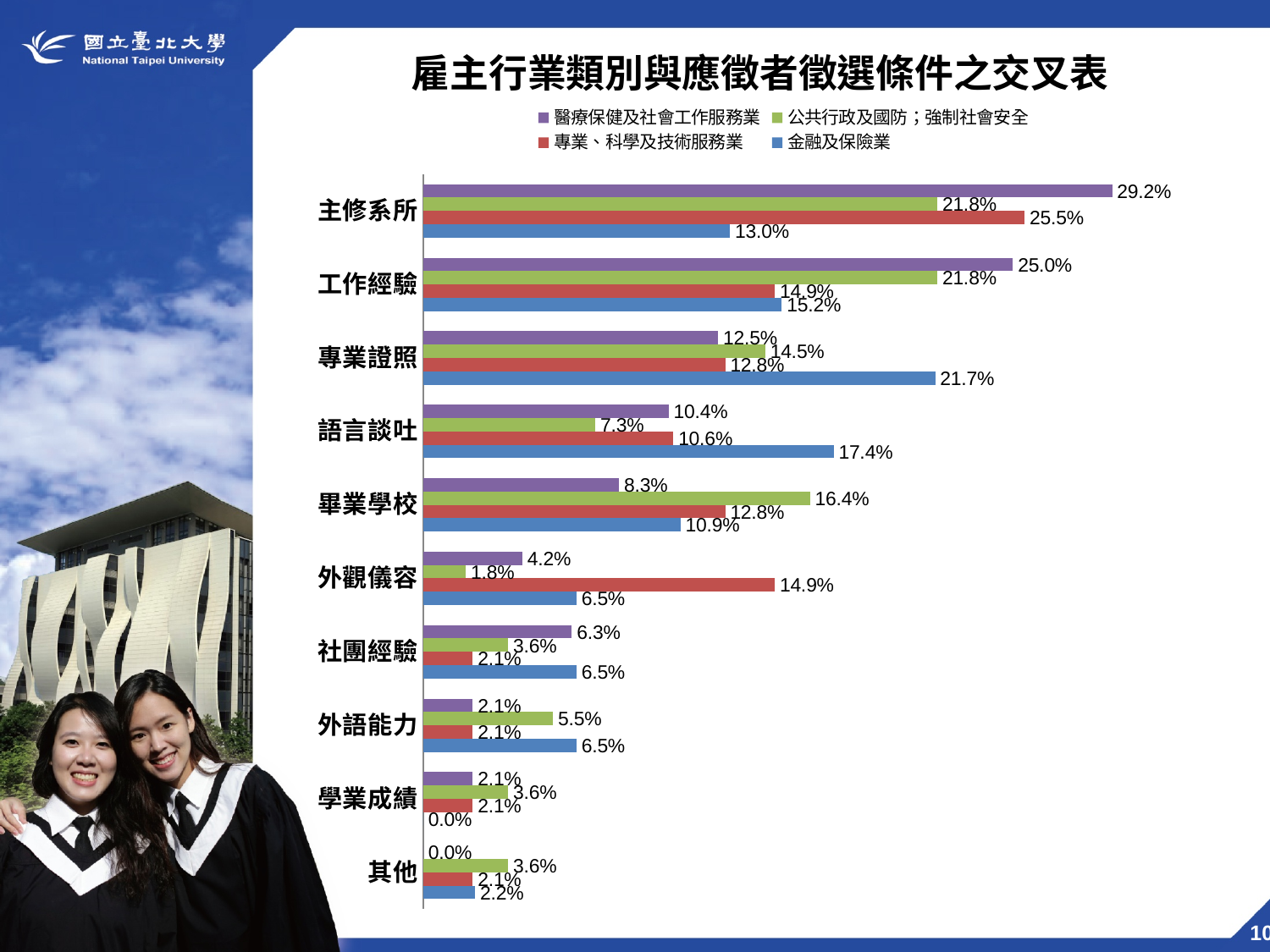

雇主行業類別與應徵者徵選條件之交叉表

### Chart

| Category | 金融及保險業 | 專業、科學及技術服務業 | 公共行政及國防；強制社會安全 | 醫療保健及社會工作服務業 |
|---|---|---|---|---|
| 其他 | 0.022 | 0.021000000000000005 | 0.036 | 0.0 |
| 學業成績 | 0.0 | 0.021000000000000005 | 0.036 | 0.021000000000000005 |
| 外語能力 | 0.065 | 0.021000000000000005 | 0.05500000000000001 | 0.021000000000000005 |
| 社團經驗 | 0.065 | 0.021000000000000005 | 0.036 | 0.063 |
| 外觀儀容 | 0.065 | 0.14900000000000002 | 0.018 | 0.04200000000000001 |
| 畢業學校 | 0.10900000000000001 | 0.128 | 0.164 | 0.08300000000000002 |
| 語言談吐 | 0.17400000000000002 | 0.10600000000000001 | 0.07300000000000001 | 0.10400000000000001 |
| 專業證照 | 0.21700000000000003 | 0.128 | 0.14500000000000002 | 0.125 |
| 工作經驗 | 0.15200000000000002 | 0.14900000000000002 | 0.21800000000000003 | 0.25 |
| 主修系所 | 0.13 | 0.255 | 0.21800000000000003 | 0.29200000000000004 |
10